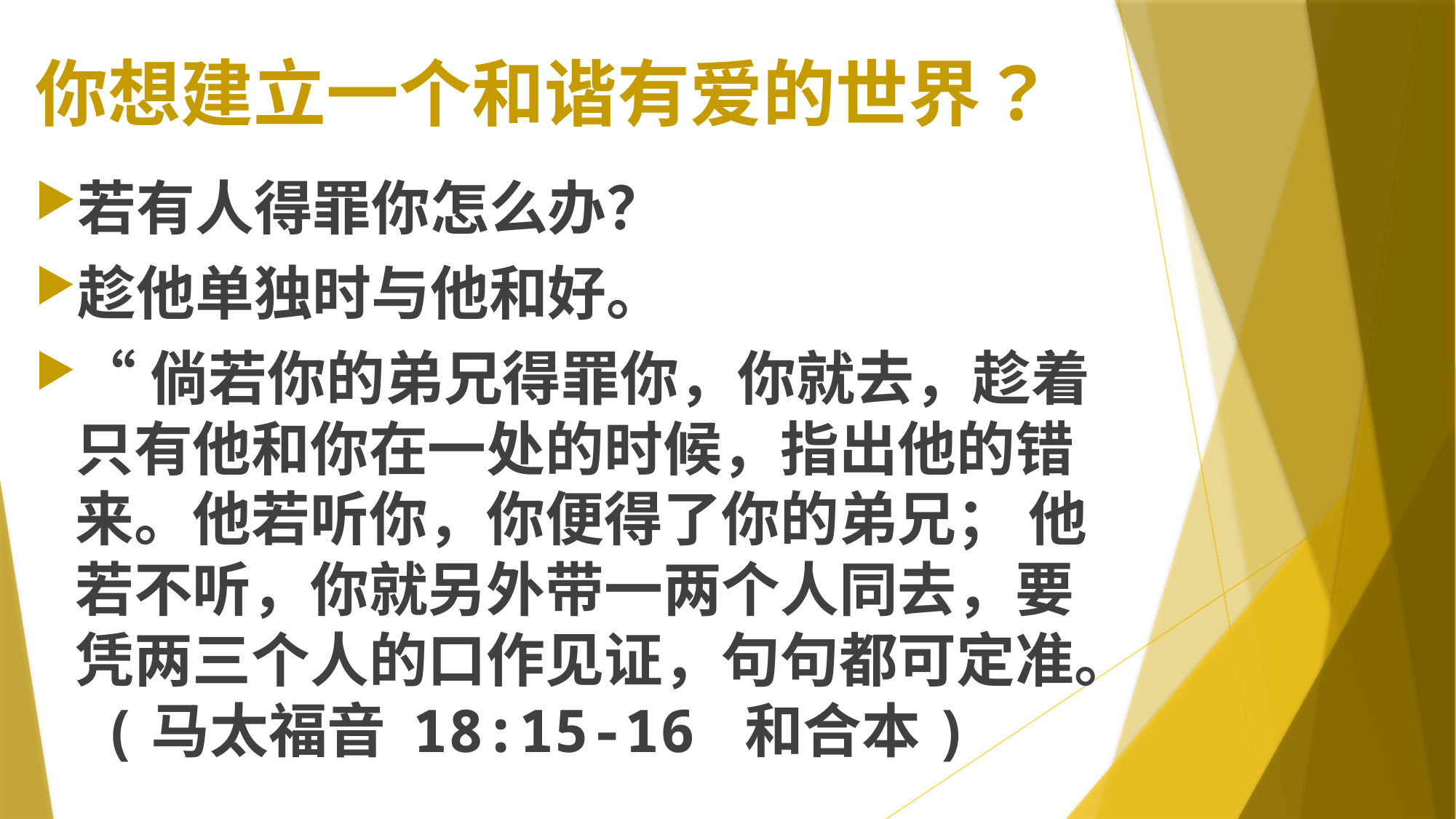

# 你想建立一个和谐有爱的世界？
若有人得罪你怎么办？
趁他单独时与他和好。
“倘若你的弟兄得罪你，你就去，趁着只有他和你在一处的时候，指出他的错来。他若听你，你便得了你的弟兄； 他若不听，你就另外带一两个人同去，要凭两三个人的口作见证，句句都可定准。 (马太福音 18:15-16 和合本)